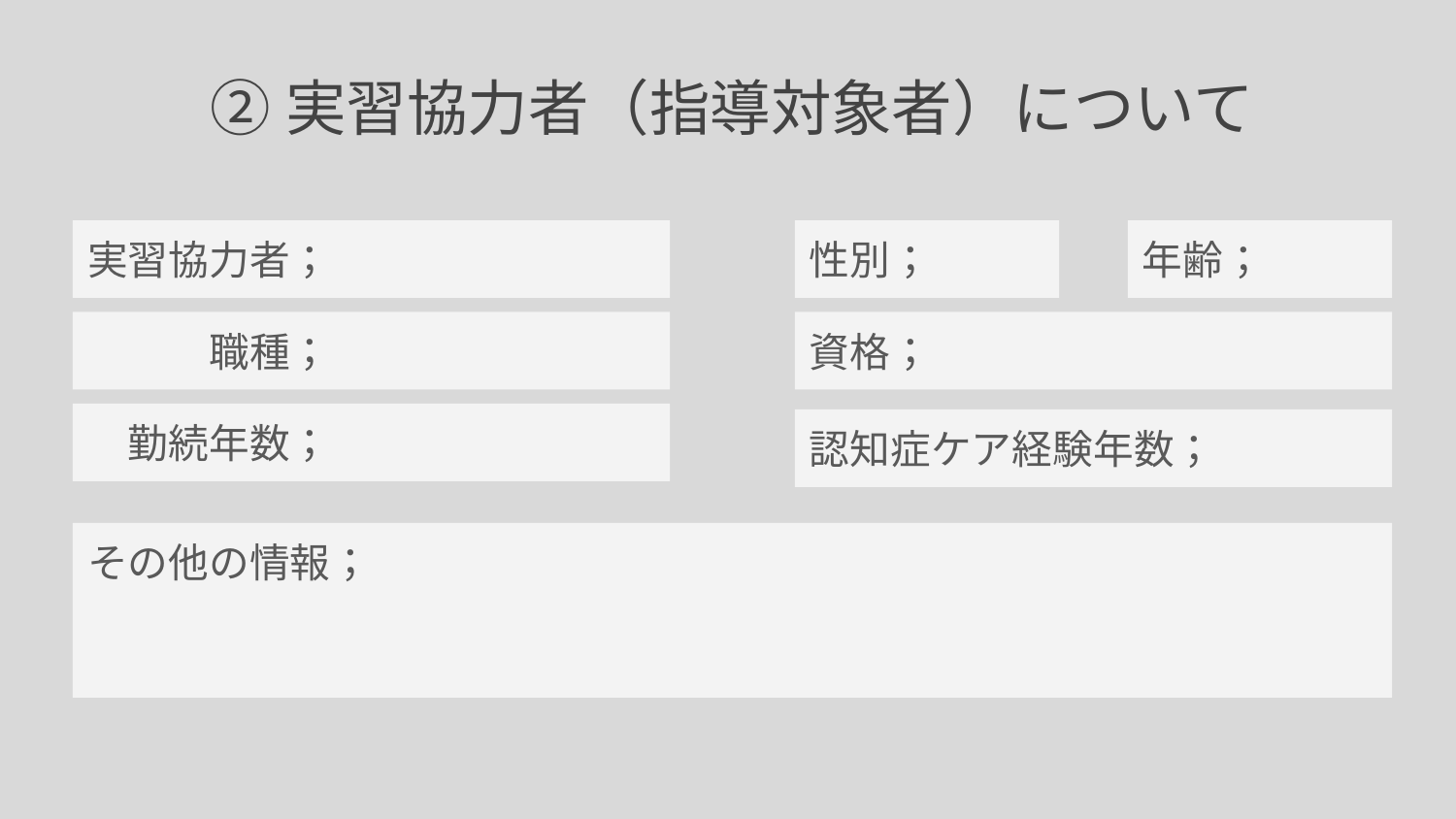

# ②実習協力者（指導対象者）について
実習協力者；
性別；
年齢；
資格；
　　　職種；
　勤続年数；
認知症ケア経験年数；
その他の情報；